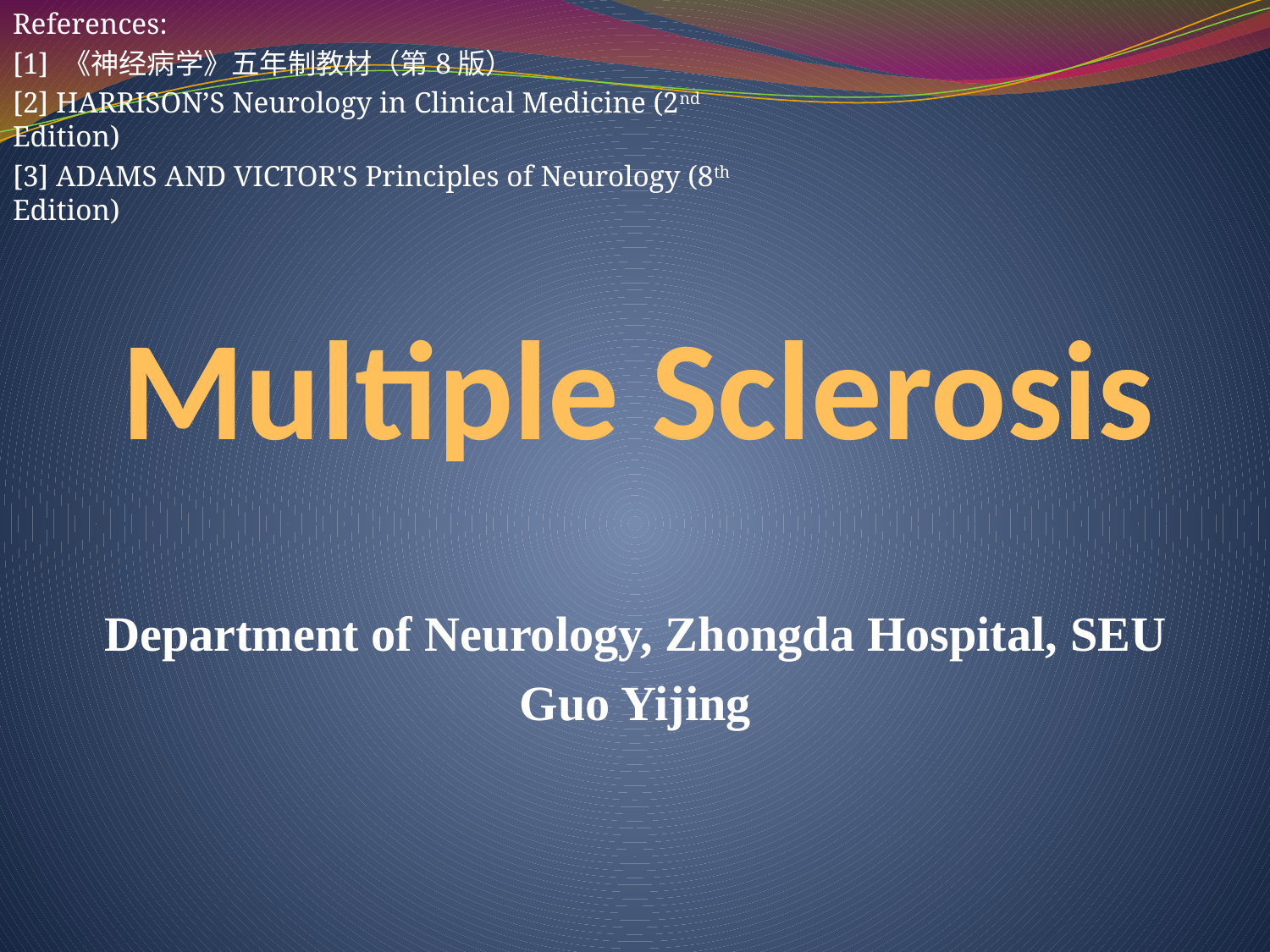

References:
[1] 《神经病学》五年制教材（第8版）
[2] HARRISON’S Neurology in Clinical Medicine (2nd Edition)
[3] ADAMS AND VICTOR'S Principles of Neurology (8th Edition)
# Multiple Sclerosis
Department of Neurology, Zhongda Hospital, SEU
Guo Yijing